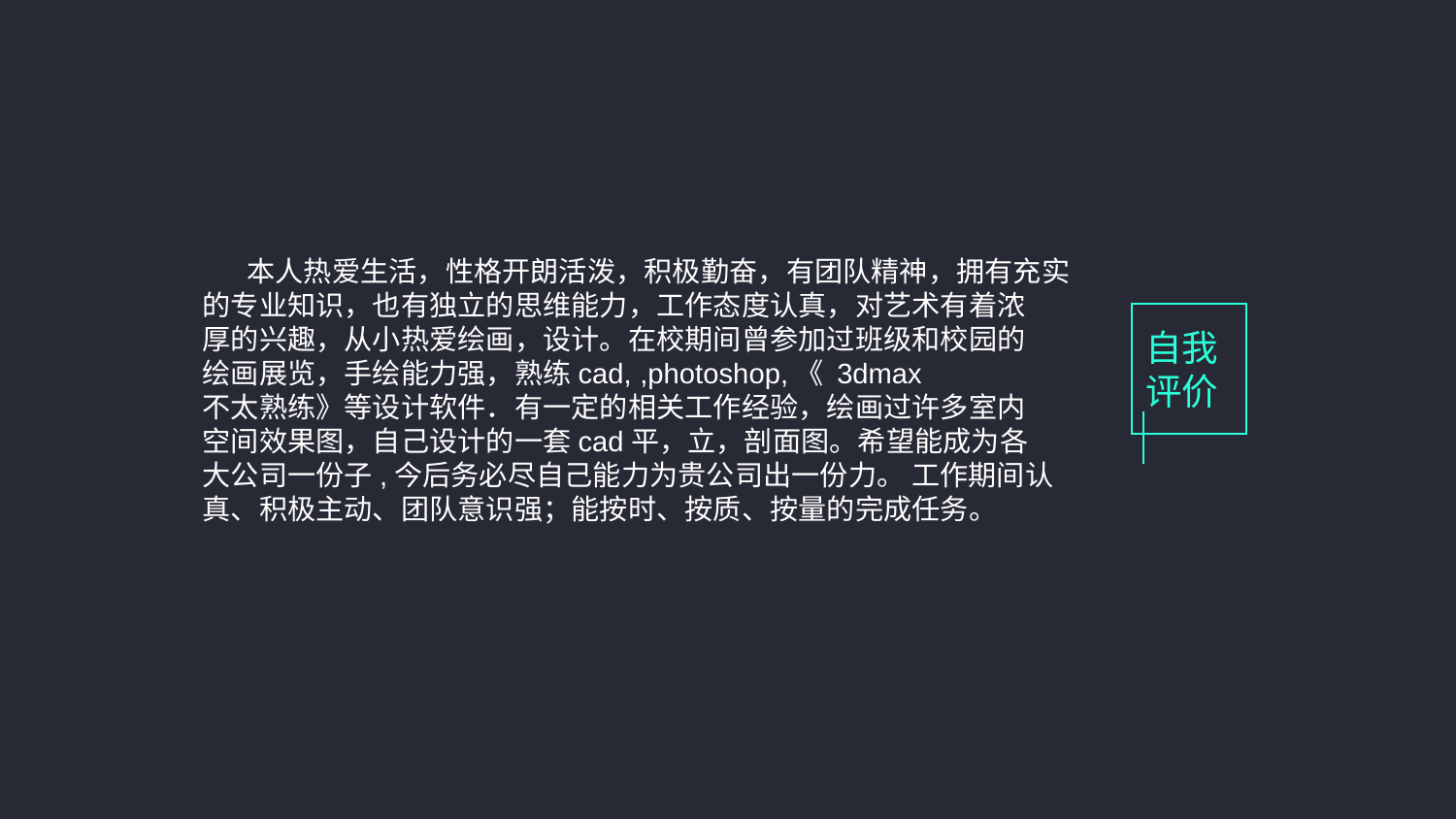

本人热爱生活，性格开朗活泼，积极勤奋，有团队精神，拥有充实
的专业知识，也有独立的思维能力，工作态度认真，对艺术有着浓
厚的兴趣，从小热爱绘画，设计。在校期间曾参加过班级和校园的
绘画展览，手绘能力强，熟练cad, ,photoshop,《 3dmax
不太熟练》等设计软件．有一定的相关工作经验，绘画过许多室内
空间效果图，自己设计的一套cad平，立，剖面图。希望能成为各
大公司一份子,今后务必尽自己能力为贵公司出一份力。 工作期间认
真、积极主动、团队意识强；能按时、按质、按量的完成任务。

自我评价